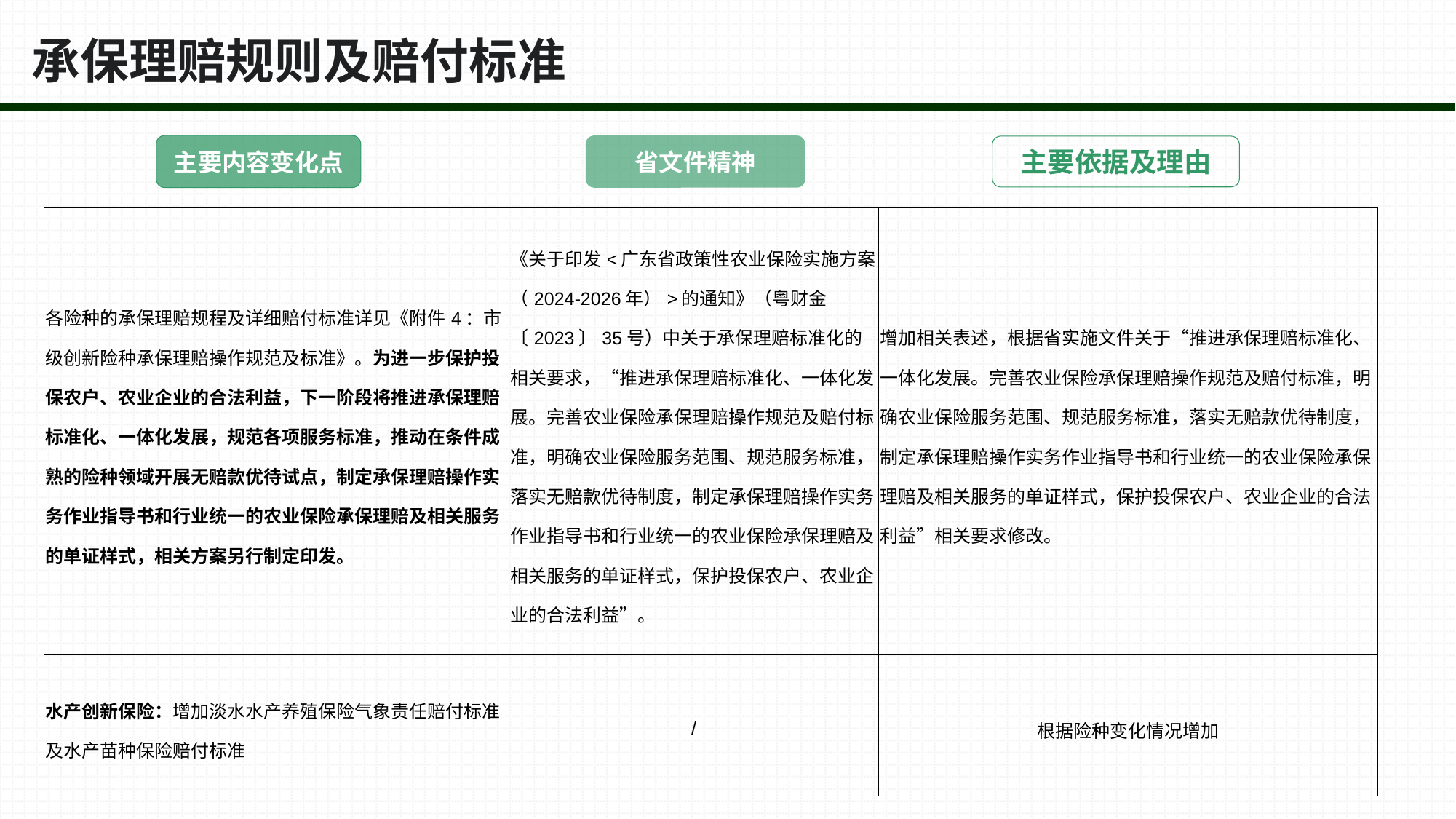

# 承保理赔规则及赔付标准

主要内容变化点
省文件精神
主要依据及理由
| 各险种的承保理赔规程及详细赔付标准详见《附件4：市级创新险种承保理赔操作规范及标准》。为进一步保护投保农户、农业企业的合法利益，下一阶段将推进承保理赔标准化、一体化发展，规范各项服务标准，推动在条件成熟的险种领域开展无赔款优待试点，制定承保理赔操作实务作业指导书和行业统一的农业保险承保理赔及相关服务的单证样式，相关方案另行制定印发。 | 《关于印发<广东省政策性农业保险实施方案（2024-2026年）>的通知》（粤财金〔2023〕35号）中关于承保理赔标准化的相关要求，“推进承保理赔标准化、一体化发展。完善农业保险承保理赔操作规范及赔付标准，明确农业保险服务范围、规范服务标准，落实无赔款优待制度，制定承保理赔操作实务作业指导书和行业统一的农业保险承保理赔及相关服务的单证样式，保护投保农户、农业企业的合法利益”。 | 增加相关表述，根据省实施文件关于“推进承保理赔标准化、一体化发展。完善农业保险承保理赔操作规范及赔付标准，明确农业保险服务范围、规范服务标准，落实无赔款优待制度，制定承保理赔操作实务作业指导书和行业统一的农业保险承保理赔及相关服务的单证样式，保护投保农户、农业企业的合法利益”相关要求修改。 |
| --- | --- | --- |
| 水产创新保险：增加淡水水产养殖保险气象责任赔付标准及水产苗种保险赔付标准 | / | 根据险种变化情况增加 |